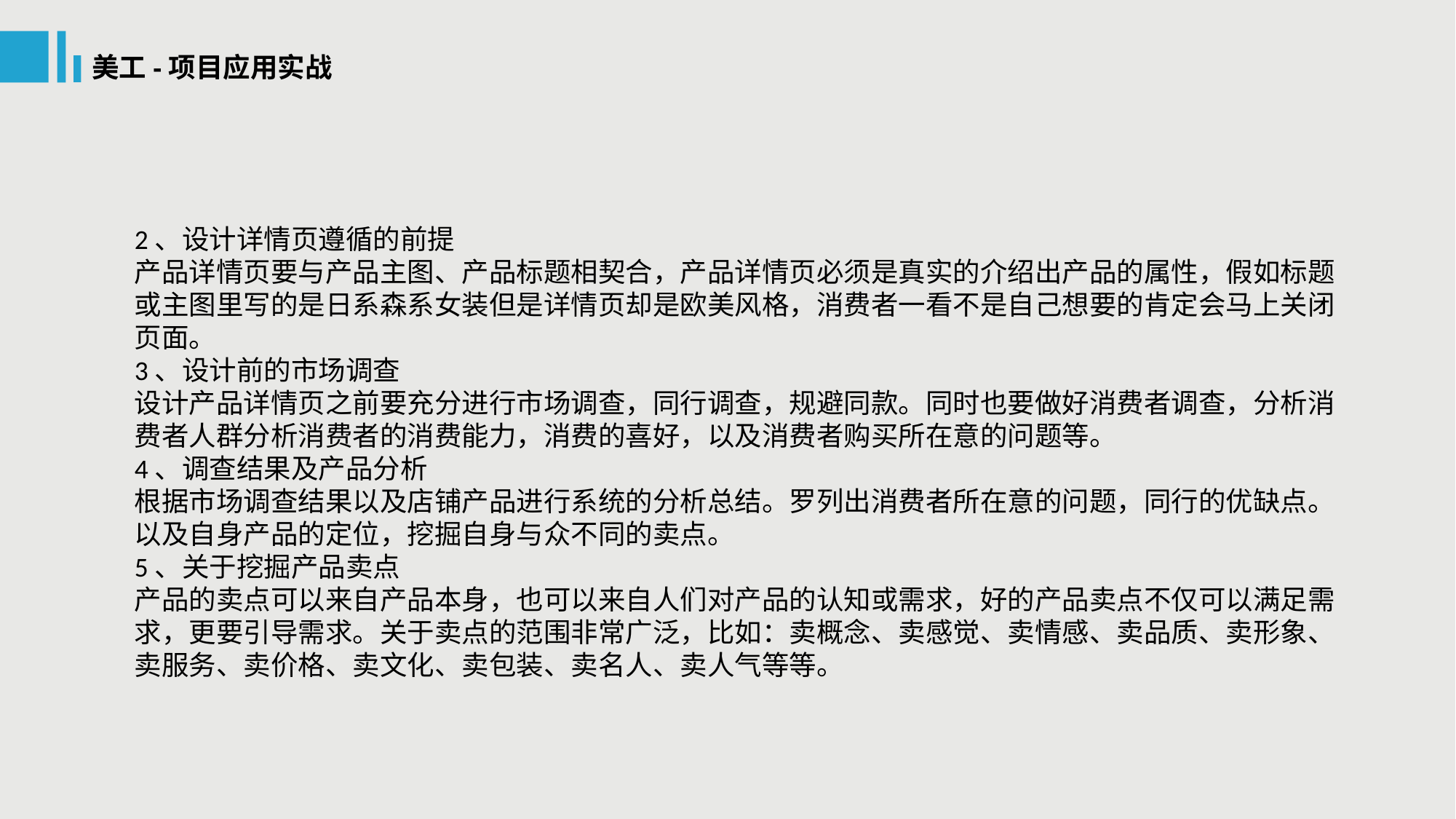

美工-项目应用实战
2、设计详情页遵循的前提
产品详情页要与产品主图、产品标题相契合，产品详情页必须是真实的介绍出产品的属性，假如标题或主图里写的是日系森系女装但是详情页却是欧美风格，消费者一看不是自己想要的肯定会马上关闭页面。
3、设计前的市场调查
设计产品详情页之前要充分进行市场调查，同行调查，规避同款。同时也要做好消费者调查，分析消费者人群分析消费者的消费能力，消费的喜好，以及消费者购买所在意的问题等。
4、调查结果及产品分析
根据市场调查结果以及店铺产品进行系统的分析总结。罗列出消费者所在意的问题，同行的优缺点。以及自身产品的定位，挖掘自身与众不同的卖点。
5、关于挖掘产品卖点
产品的卖点可以来自产品本身，也可以来自人们对产品的认知或需求，好的产品卖点不仅可以满足需求，更要引导需求。关于卖点的范围非常广泛，比如：卖概念、卖感觉、卖情感、卖品质、卖形象、卖服务、卖价格、卖文化、卖包装、卖名人、卖人气等等。